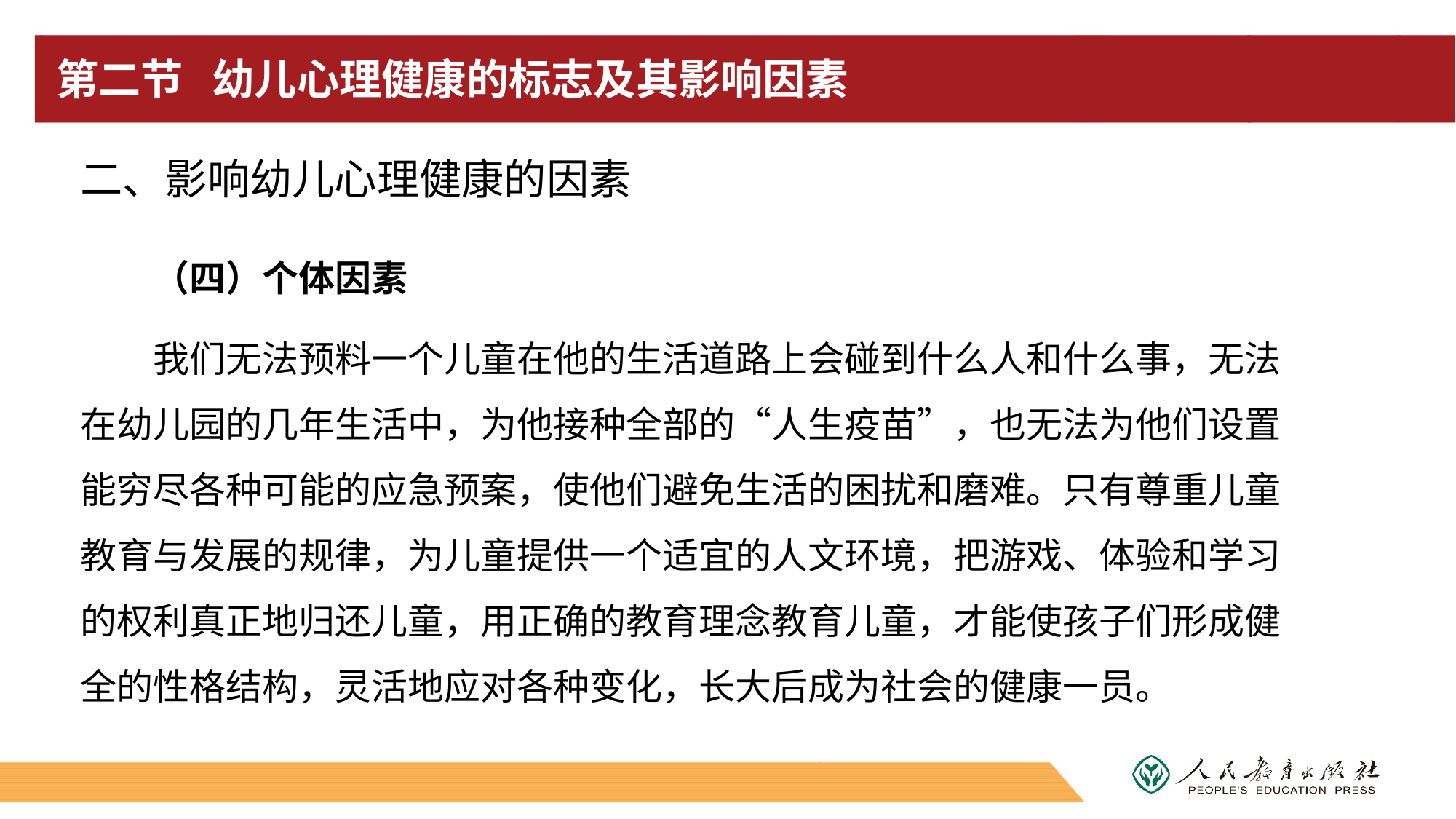

# 第二节   幼儿心理健康的标志及其影响因素
二、影响幼儿心理健康的因素
（四）个体因素
我们无法预料一个儿童在他的生活道路上会碰到什么人和什么事，无法在幼儿园的几年生活中，为他接种全部的“人生疫苗”，也无法为他们设置能穷尽各种可能的应急预案，使他们避免生活的困扰和磨难。只有尊重儿童教育与发展的规律，为儿童提供一个适宜的人文环境，把游戏、体验和学习的权利真正地归还儿童，用正确的教育理念教育儿童，才能使孩子们形成健全的性格结构，灵活地应对各种变化，长大后成为社会的健康一员。